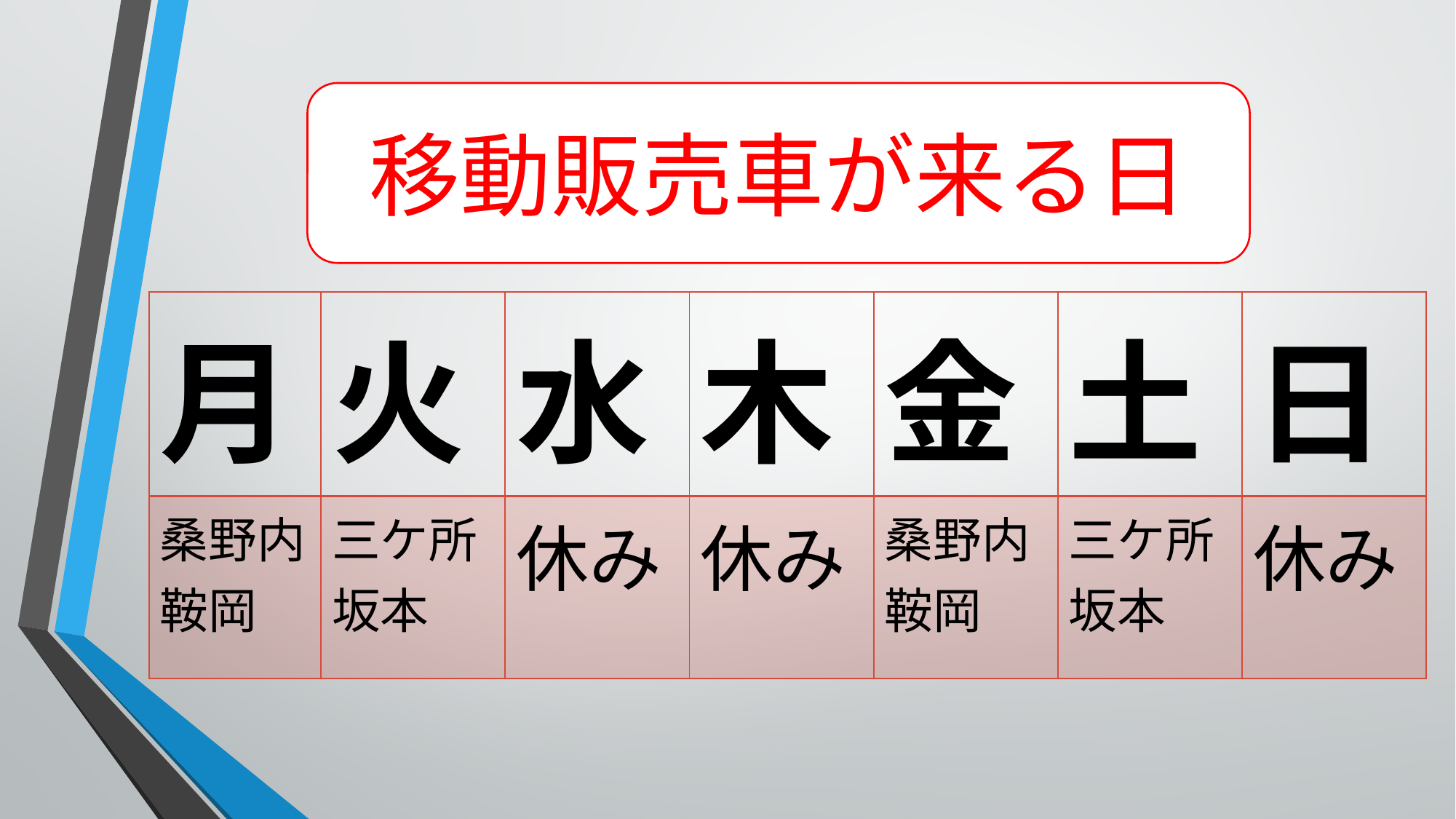

移動販売車が来る日
| 月 | 火 | 水 | 木 | 金 | 土 | 日 |
| --- | --- | --- | --- | --- | --- | --- |
| 桑野内 鞍岡 | 三ケ所 坂本 | 休み | 休み | 桑野内 鞍岡 | 三ケ所 坂本 | 休み |